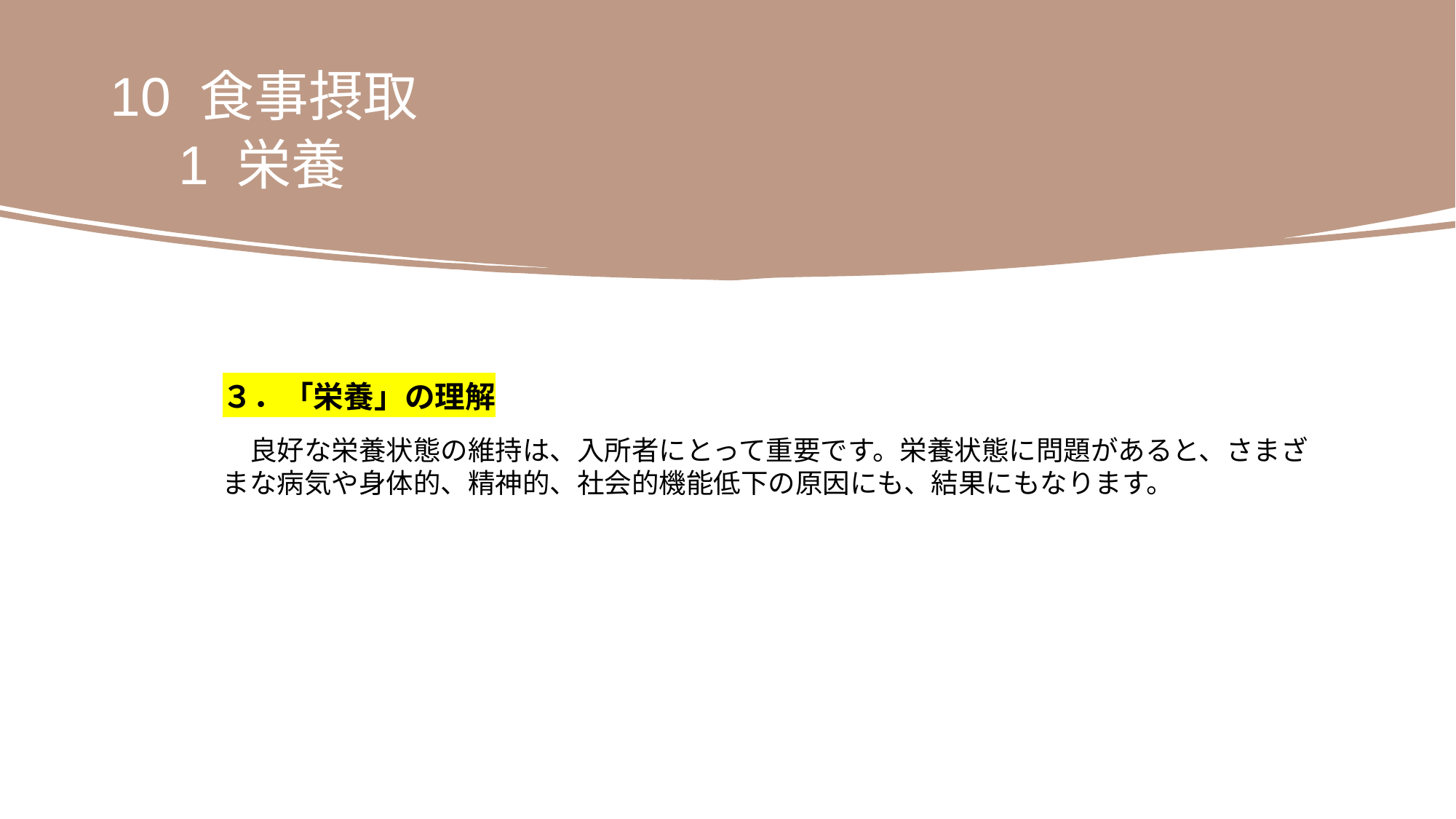

10 食事摂取
　1 栄養

３．「栄養」の理解

　良好な栄養状態の維持は、入所者にとって重要です。栄養状態に問題があると、さまざ
まな病気や身体的、精神的、社会的機能低下の原因にも、結果にもなります。